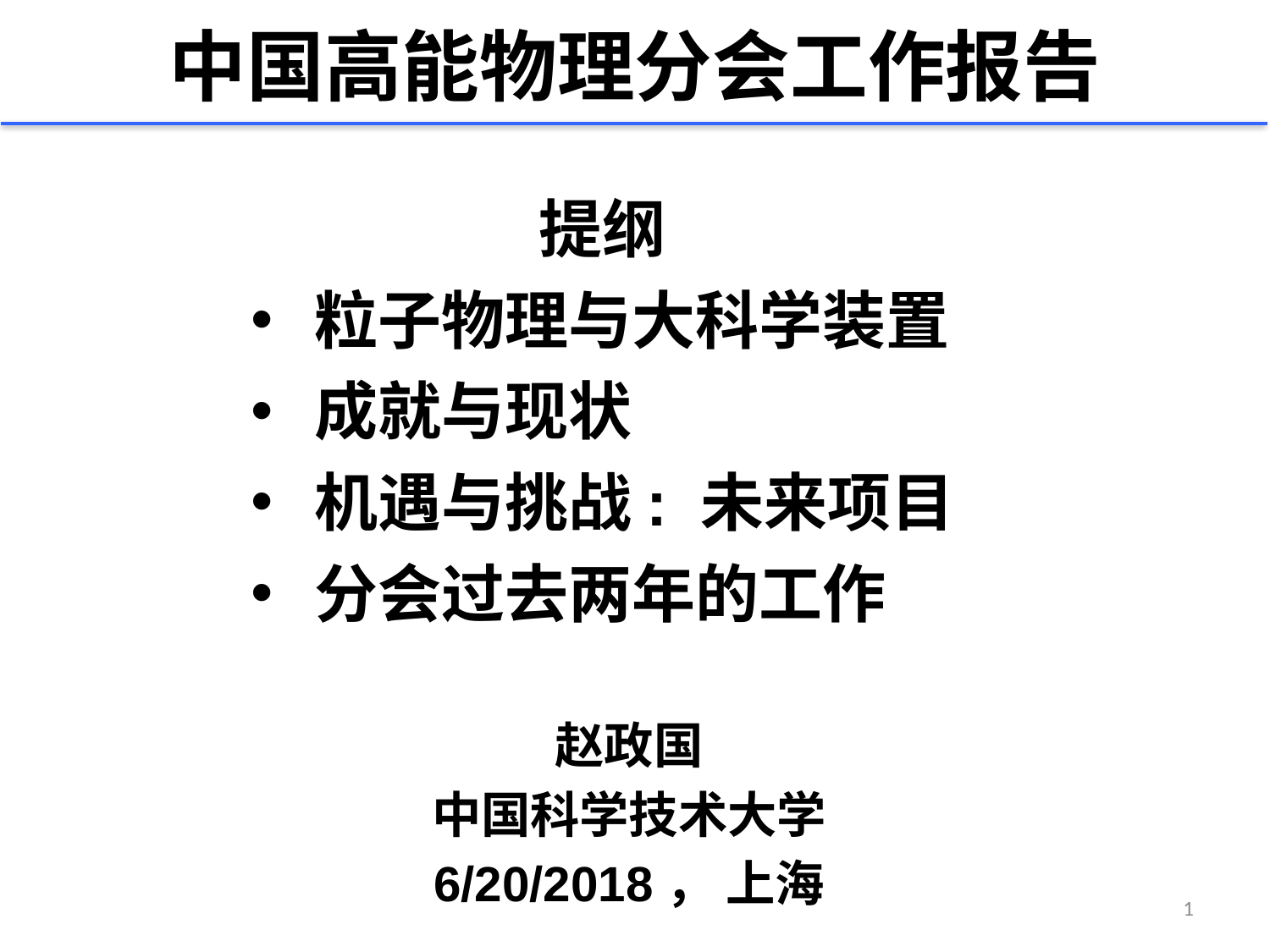

# 中国高能物理分会工作报告
                   提纲
粒子物理与大科学装置
成就与现状
机遇与挑战: 未来项目
分会过去两年的工作
赵政国
中国科学技术大学
6/20/2018， 上海
1